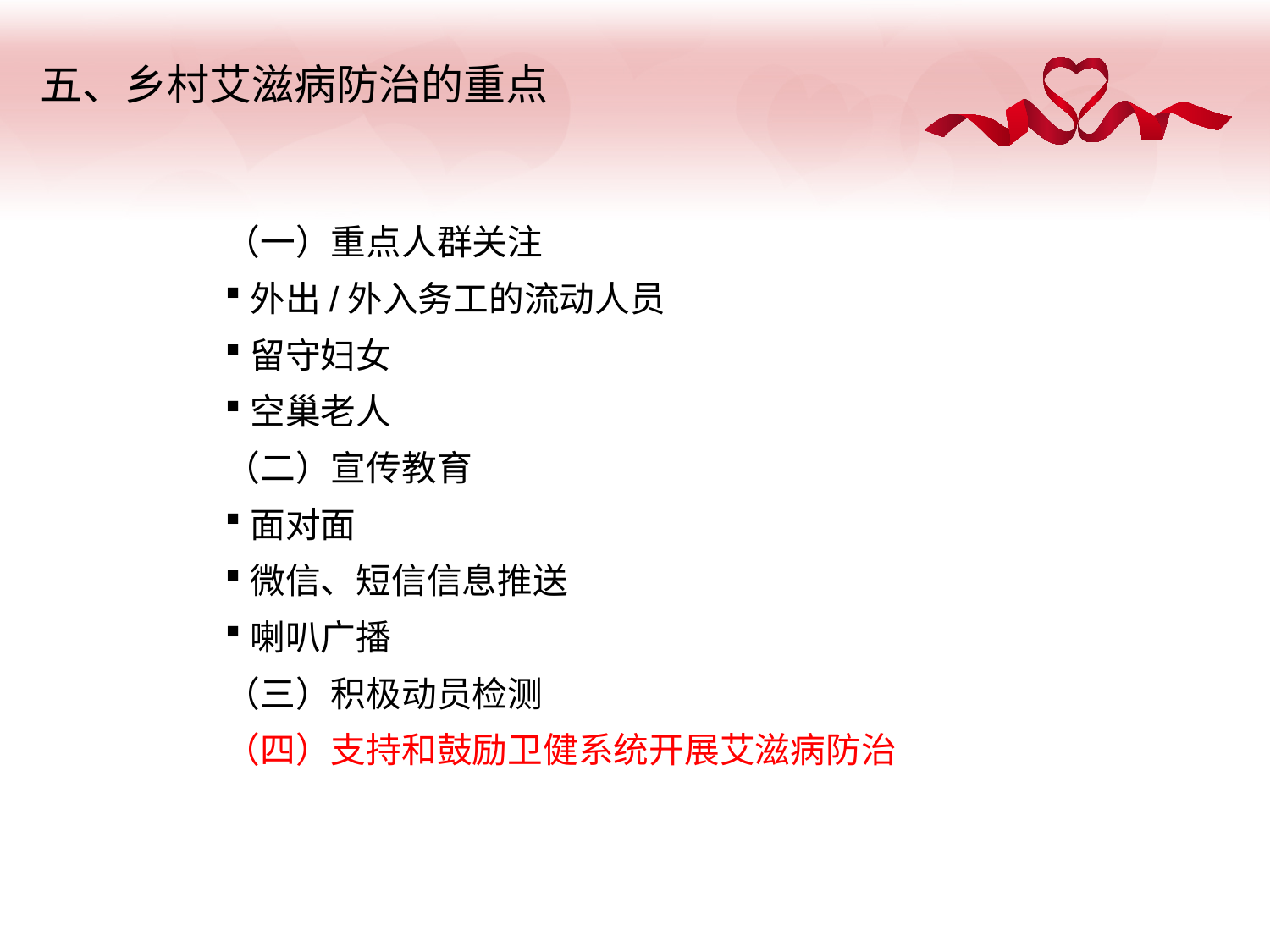

# 五、乡村艾滋病防治的重点
（一）重点人群关注
外出/外入务工的流动人员
留守妇女
空巢老人
（二）宣传教育
面对面
微信、短信信息推送
喇叭广播
（三）积极动员检测
（四）支持和鼓励卫健系统开展艾滋病防治